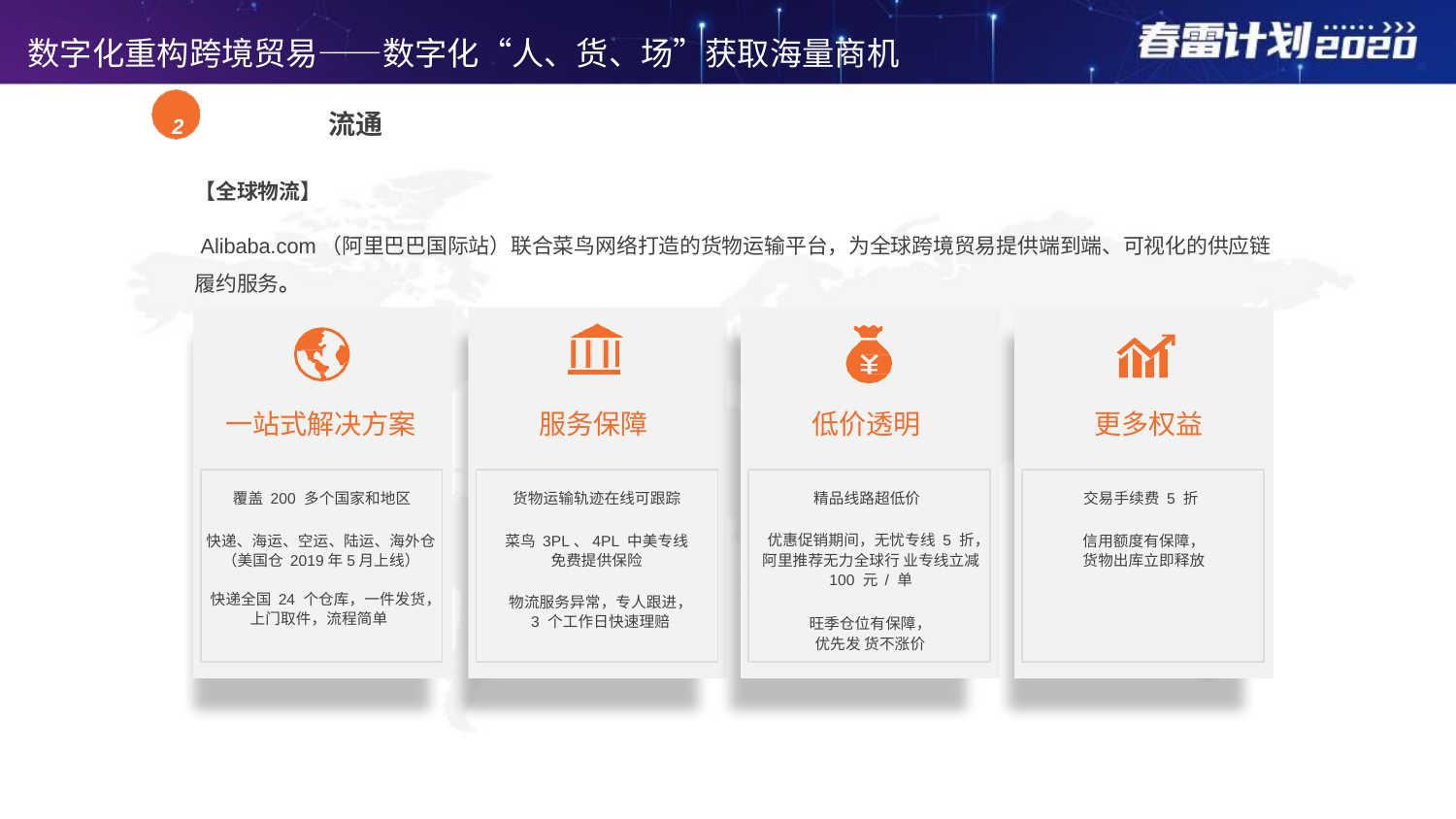

数字化重构跨境贸易——数字化“人、货、场”获取海量商机

2	 流通
【全球物流】
 Alibaba.com（阿里巴巴国际站）联合菜鸟网络打造的货物运输平台，为全球跨境贸易提供端到端、可视化的供应链履约服务。

一站式解决方案
服务保障
低价透明
更多权益

覆盖 200 多个国家和地区
货物运输轨迹在线可跟踪
精品线路超低价
交易手续费 5 折
快递、海运、空运、陆运、海外仓
（美国仓 2019年5月上线）
菜鸟 3PL、4PL 中美专线
免费提供保险
优惠促销期间，无忧专线 5 折，
阿里推荐无力全球行 业专线立减 100 元 / 单
信用额度有保障，
货物出库立即释放
快递全国 24 个仓库，一件发货，上门取件，流程简单
物流服务异常，专人跟进，
3 个工作日快速理赔
旺季仓位有保障，
优先发 货不涨价